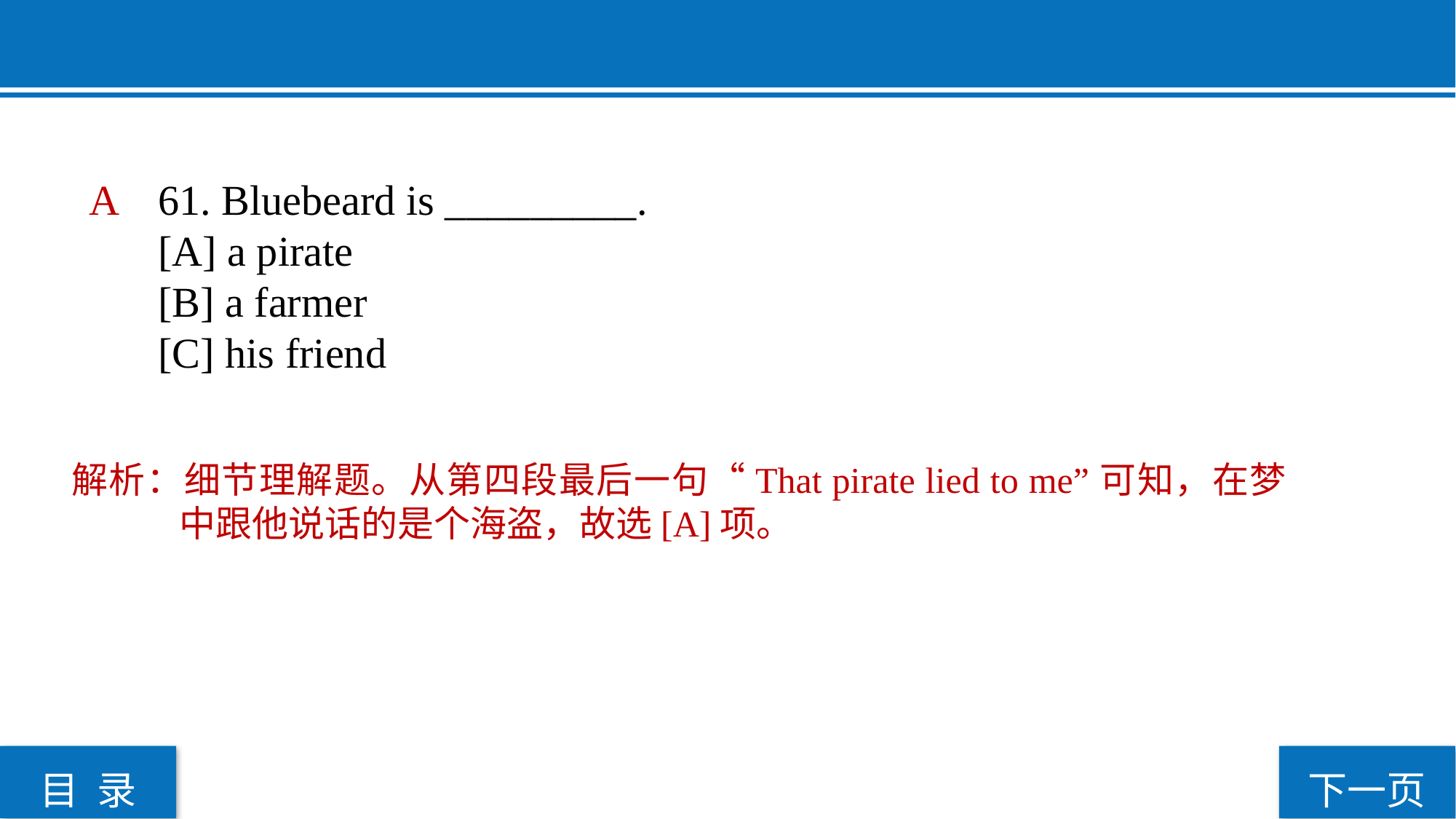

A
61. Bluebeard is _________.
[A] a pirate
[B] a farmer
[C] his friend
解析：细节理解题。从第四段最后一句“That pirate lied to me”可知，在梦中跟他说话的是个海盗，故选[A]项。